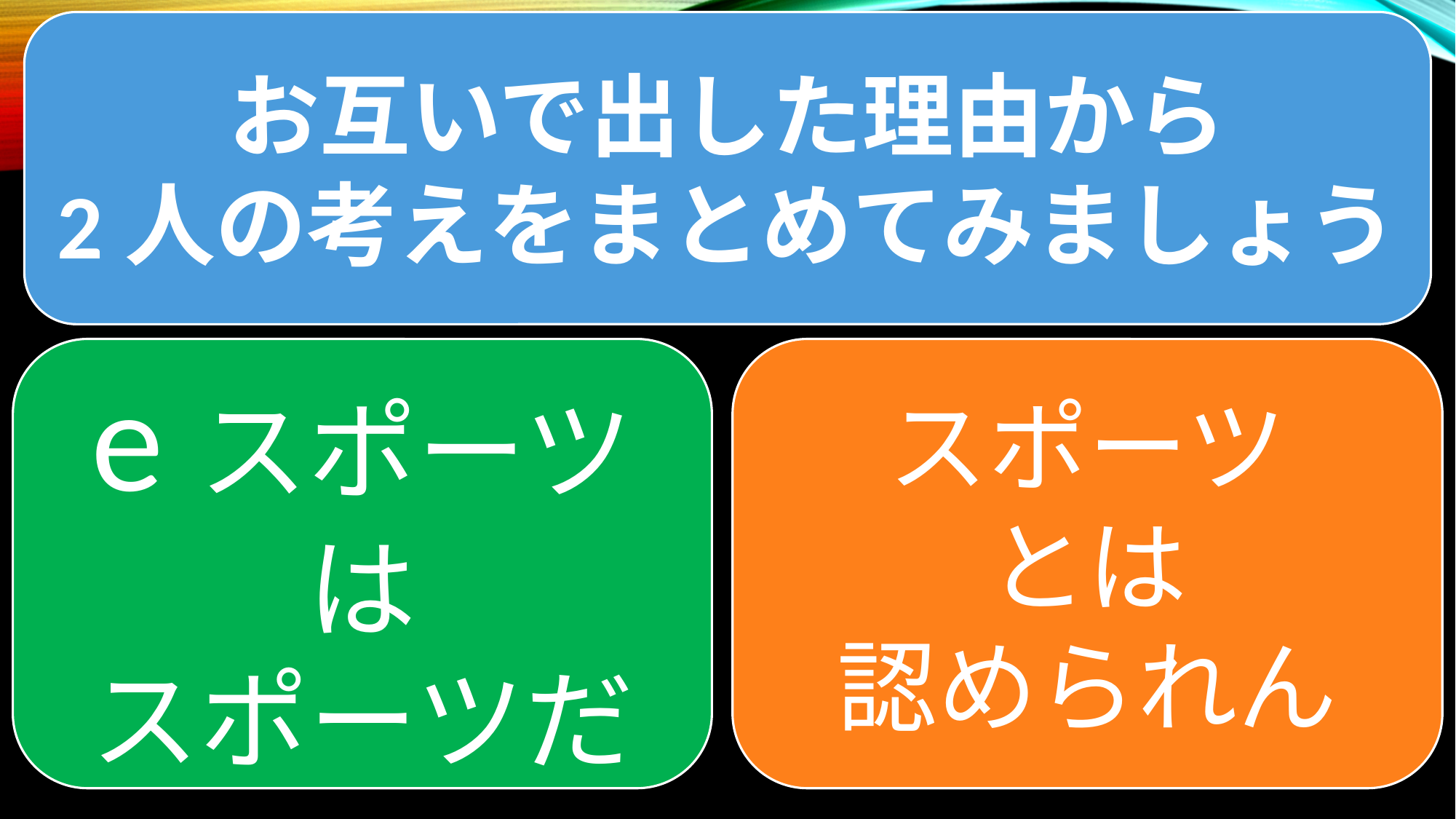

お互いで出した理由から
2人の考えをまとめてみましょう
eスポーツは
スポーツだ
スポーツ
とは
認められん